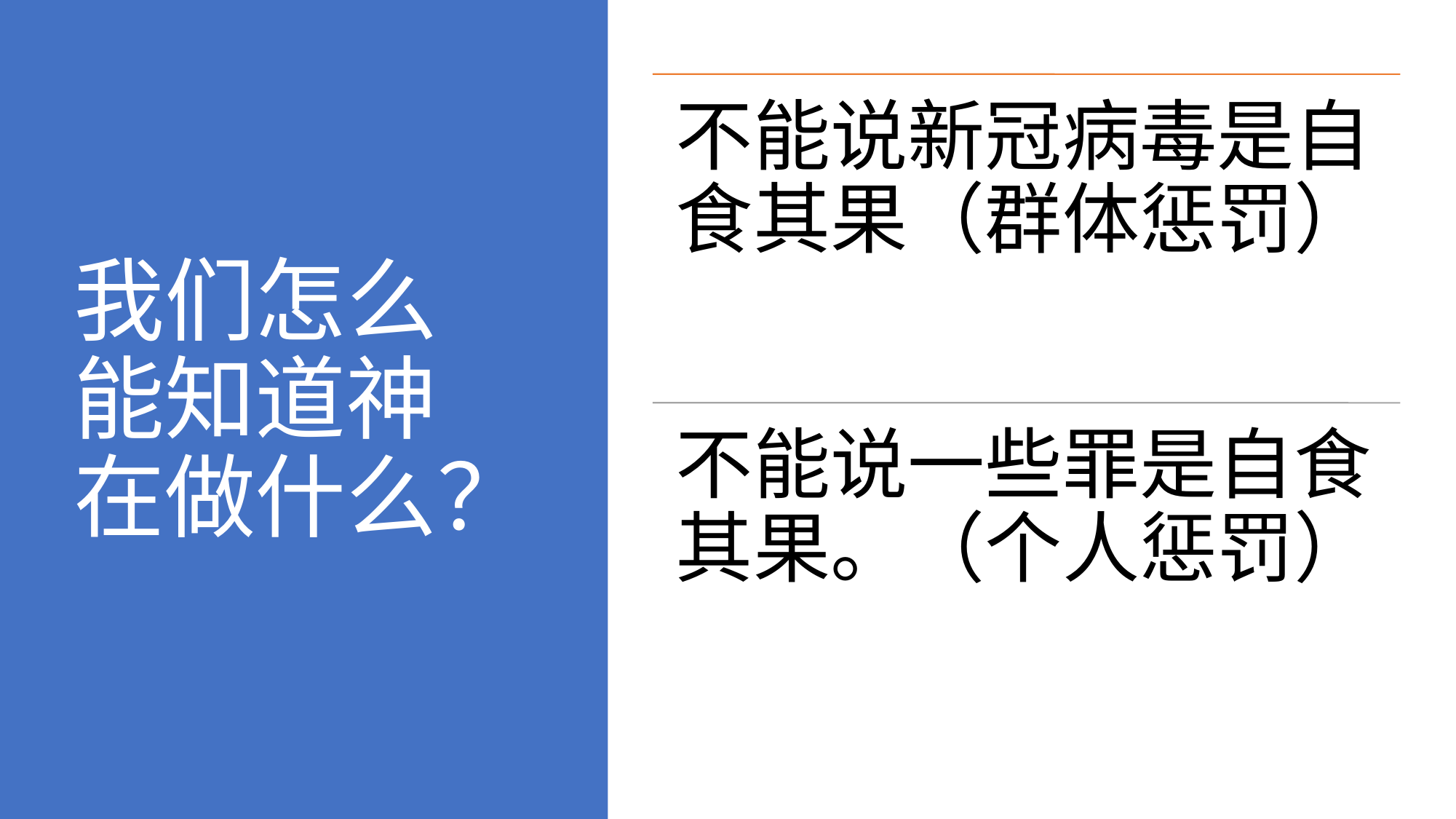

# 我们怎么能知道神在做什么？
不能说新冠病毒是自食其果（群体惩罚）
不能说一些罪是自食其果。（个人惩罚）